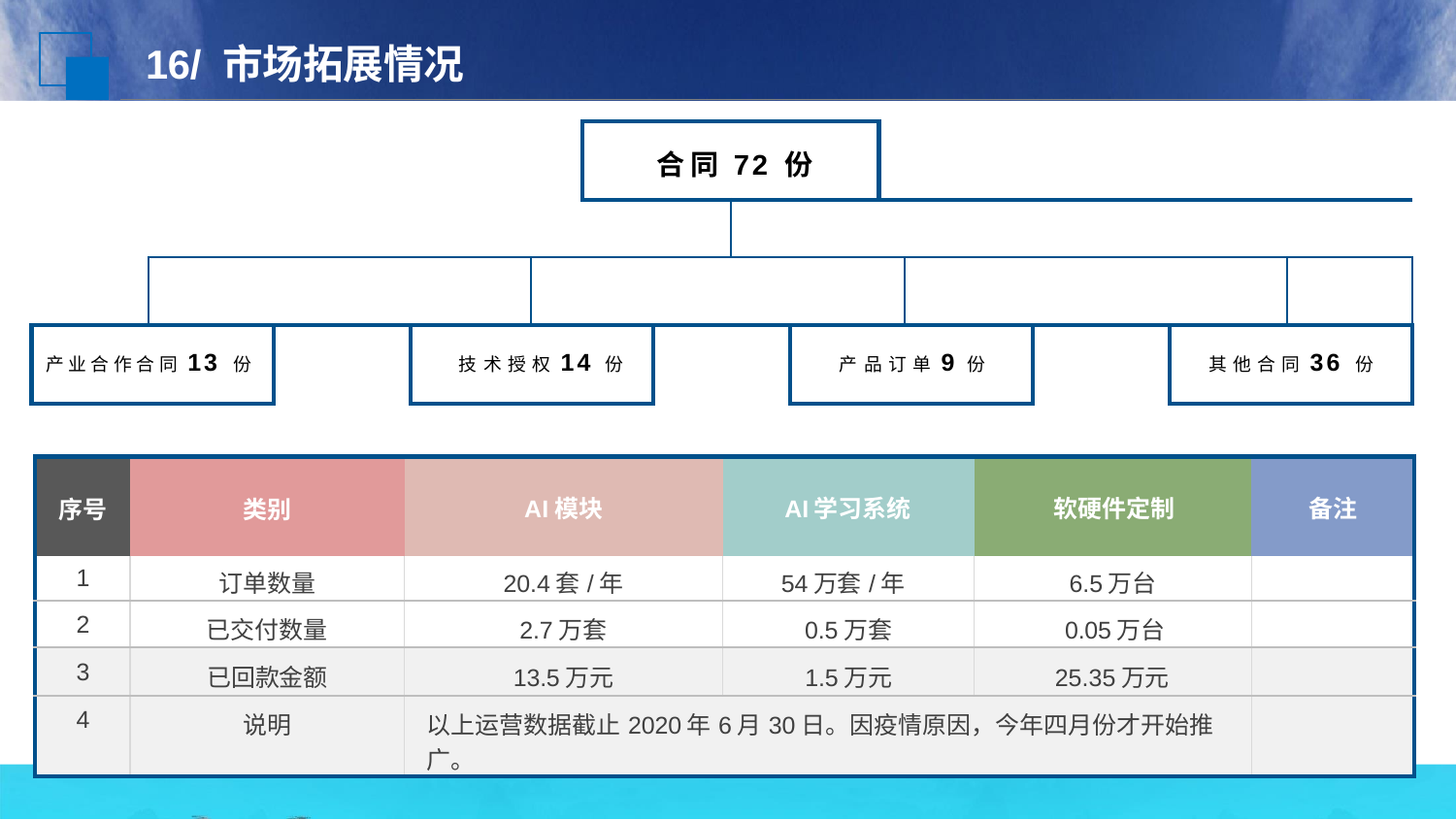

# 16/ 市场拓展情况

|  |  |  |  |  | 合同 72 份 |  |  |  |  |  |  |  |  |
| --- | --- | --- | --- | --- | --- | --- | --- | --- | --- | --- | --- | --- | --- |
|  |  |  |  |  |  |  |  |  |  |  |  |  |  |
|  |  |  |  |  |  |  |  |  |  |  |  |  |  |
| 产 业 合 作 合 同 13 份 |  |  | 技 术 授 权 14 份 |  |  |  |  | 产 品 订 单 9 份 |  |  |  | 其 他 合 同 36 份 |  |

| 序号 | 类别 | AI模块 | AI学习系统 | 软硬件定制 | 备注 |
| --- | --- | --- | --- | --- | --- |
| 1 | 订单数量 | 20.4套/年 | 54万套/年 | 6.5万台 |  |
| 2 | 已交付数量 | 2.7万套 | 0.5万套 | 0.05万台 |  |
| 3 | 已回款金额 | 13.5万元 | 1.5万元 | 25.35万元 |  |
| 4 | 说明 | 以上运营数据截止2020年6月30日。因疫情原因，今年四月份才开始推广。 |  |  |  |